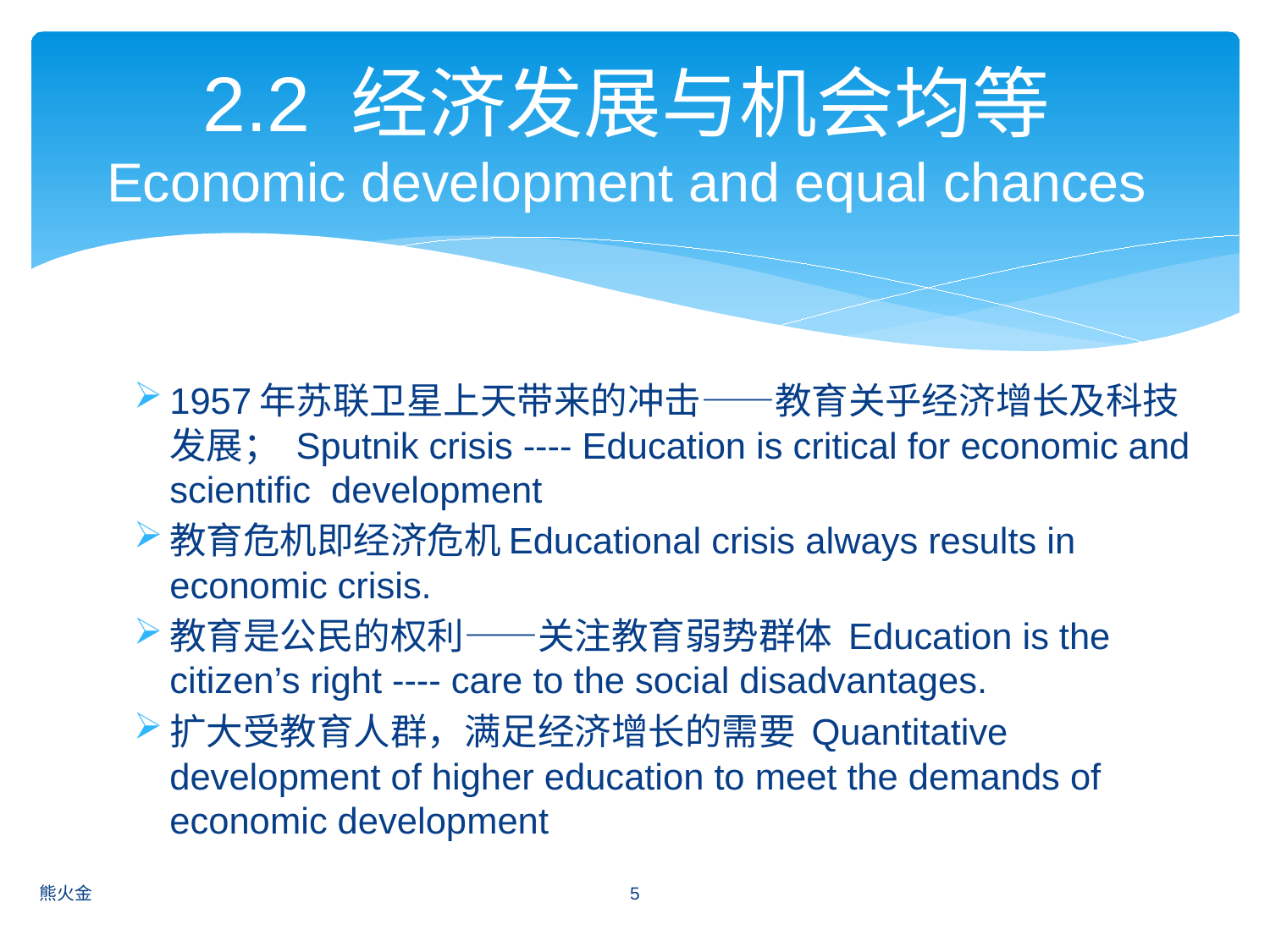

# 2.2 经济发展与机会均等 Economic development and equal chances
1957年苏联卫星上天带来的冲击——教育关乎经济增长及科技发展； Sputnik crisis ---- Education is critical for economic and scientific  development
教育危机即经济危机Educational crisis always results in economic crisis.
教育是公民的权利——关注教育弱势群体 Education is the citizen’s right ---- care to the social disadvantages.
扩大受教育人群，满足经济增长的需要 Quantitative development of higher education to meet the demands of economic development

5
熊火金